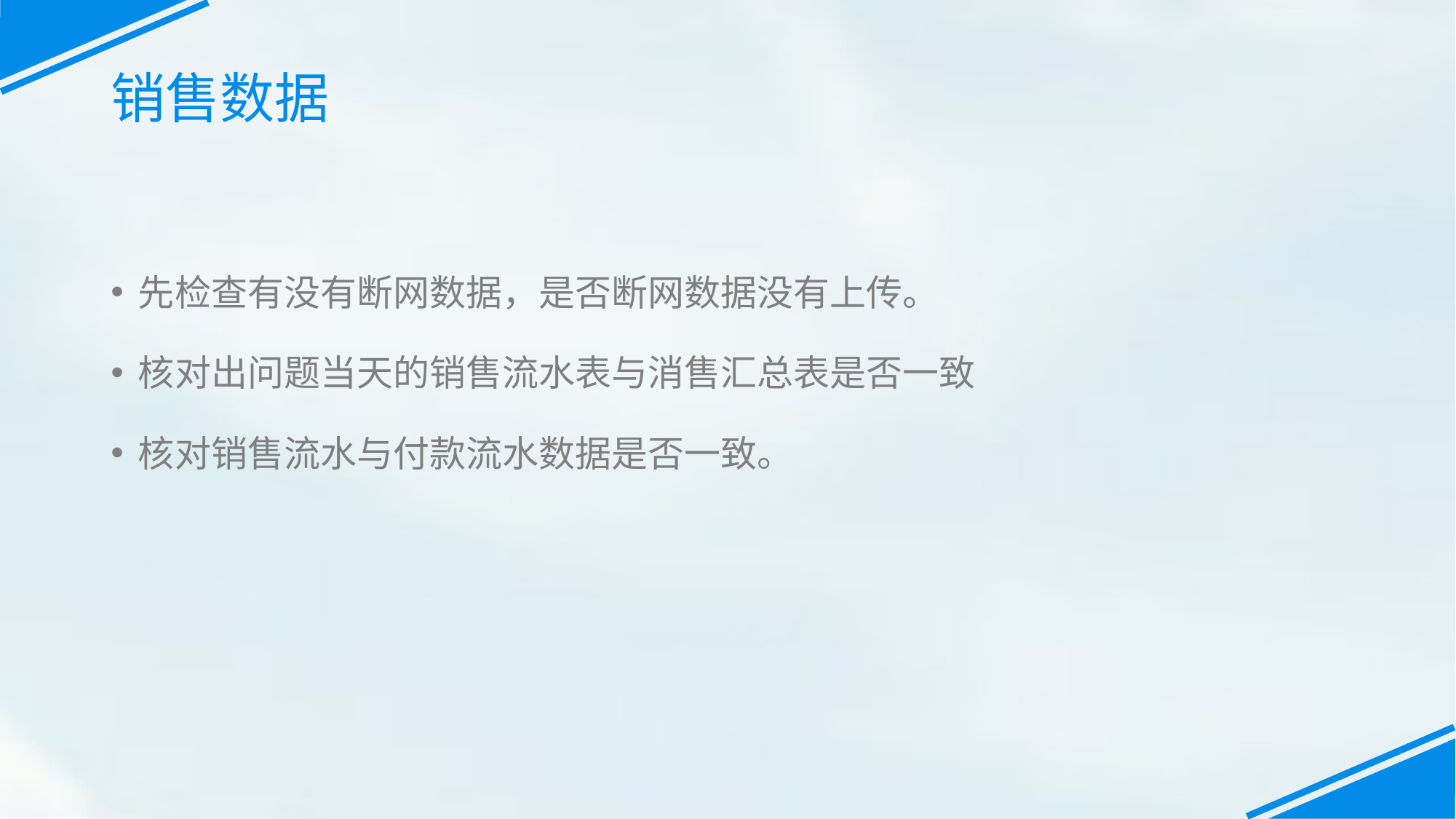

# 销售数据

先检查有没有断网数据，是否断网数据没有上传。
核对出问题当天的销售流水表与消售汇总表是否一致
核对销售流水与付款流水数据是否一致。